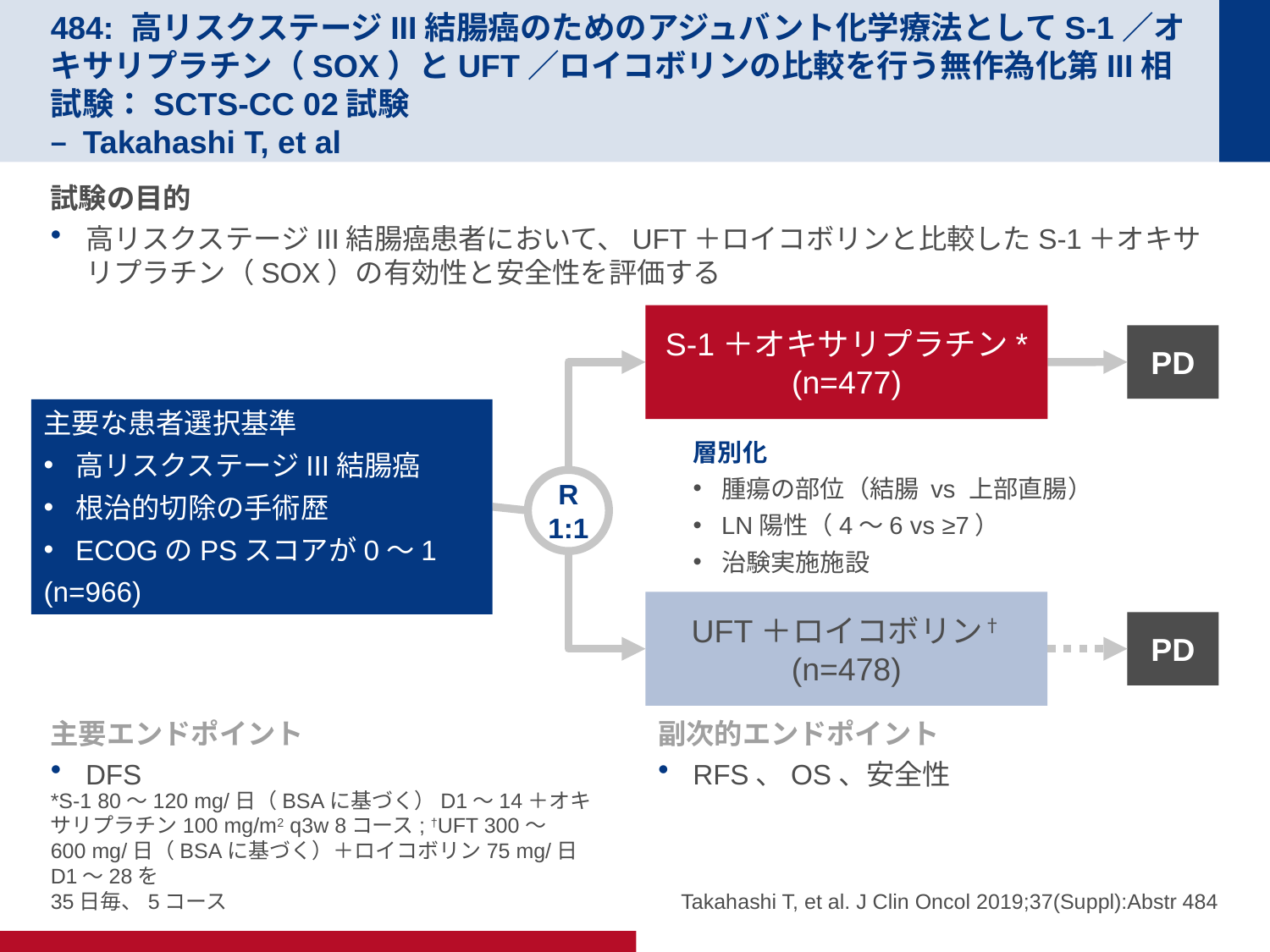

# 484: 高リスクステージIII結腸癌のためのアジュバント化学療法としてS-1／オキサリプラチン（SOX）とUFT／ロイコボリンの比較を行う無作為化第III相試験：SCTS-CC 02試験 – Takahashi T, et al
試験の目的
高リスクステージIII結腸癌患者において、UFT＋ロイコボリンと比較したS-1＋オキサリプラチン（SOX）の有効性と安全性を評価する
S-1＋オキサリプラチン*
(n=477)
PD
主要な患者選択基準
高リスクステージIII結腸癌
根治的切除の手術歴
ECOGのPSスコアが0～1
(n=966)
層別化
腫瘍の部位（結腸 vs 上部直腸）
LN陽性（4～6 vs ≥7）
治験実施施設
R
1:1
UFT＋ロイコボリン†
(n=478)
PD
主要エンドポイント
DFS

副次的エンドポイント
RFS、OS、安全性
*S-1 80～120 mg/日（BSAに基づく）D1～14＋オキサリプラチン100 mg/m2 q3w 8コース; †UFT 300～600 mg/日（BSAに基づく）＋ロイコボリン75 mg/日 D1～28を
35日毎、5コース
Takahashi T, et al. J Clin Oncol 2019;37(Suppl):Abstr 484